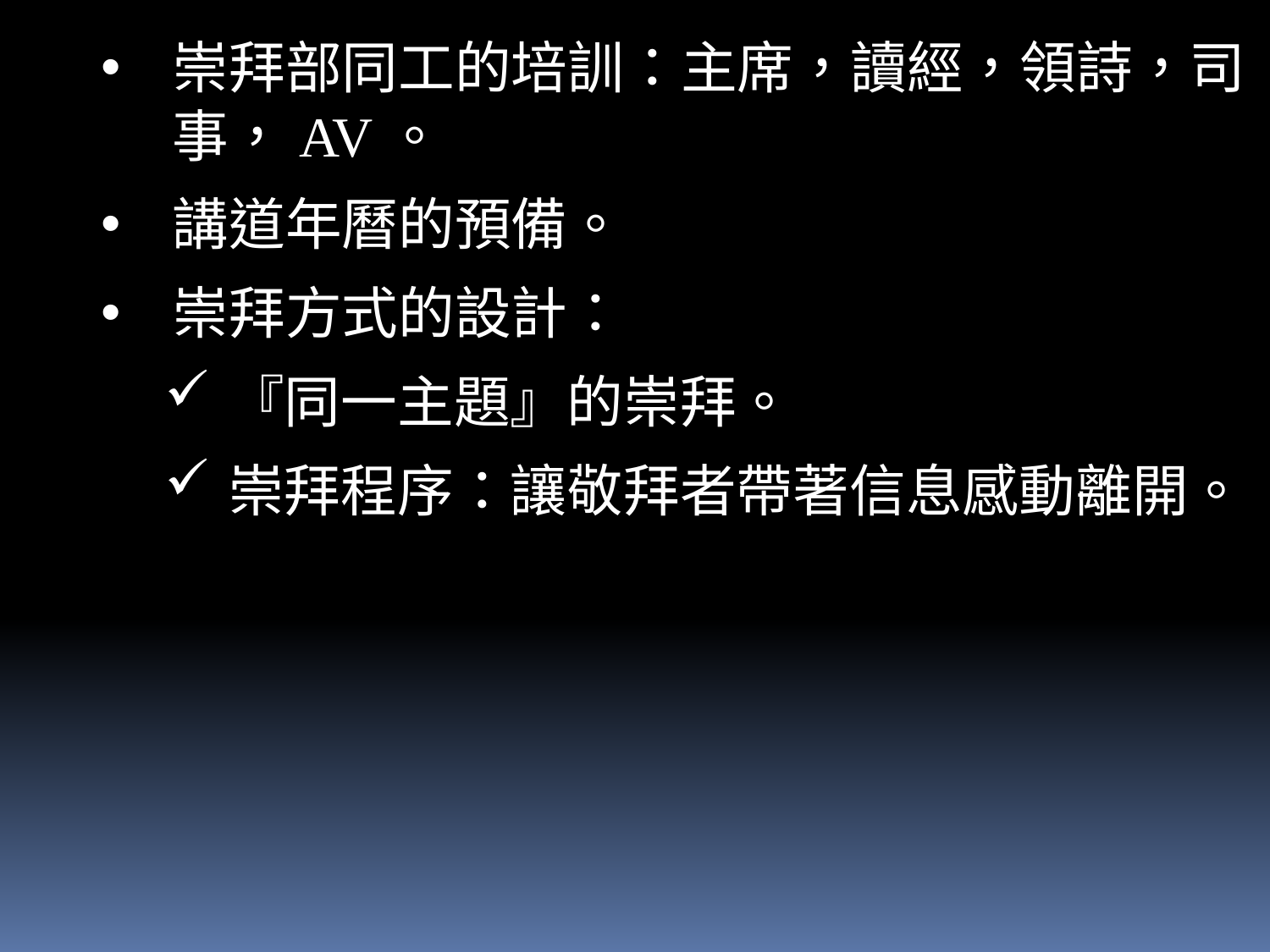

崇拜部同工的培訓：主席，讀經，領詩，司事，AV。
講道年曆的預備。
崇拜方式的設計：
『同一主題』的崇拜。
崇拜程序：讓敬拜者帶著信息感動離開。